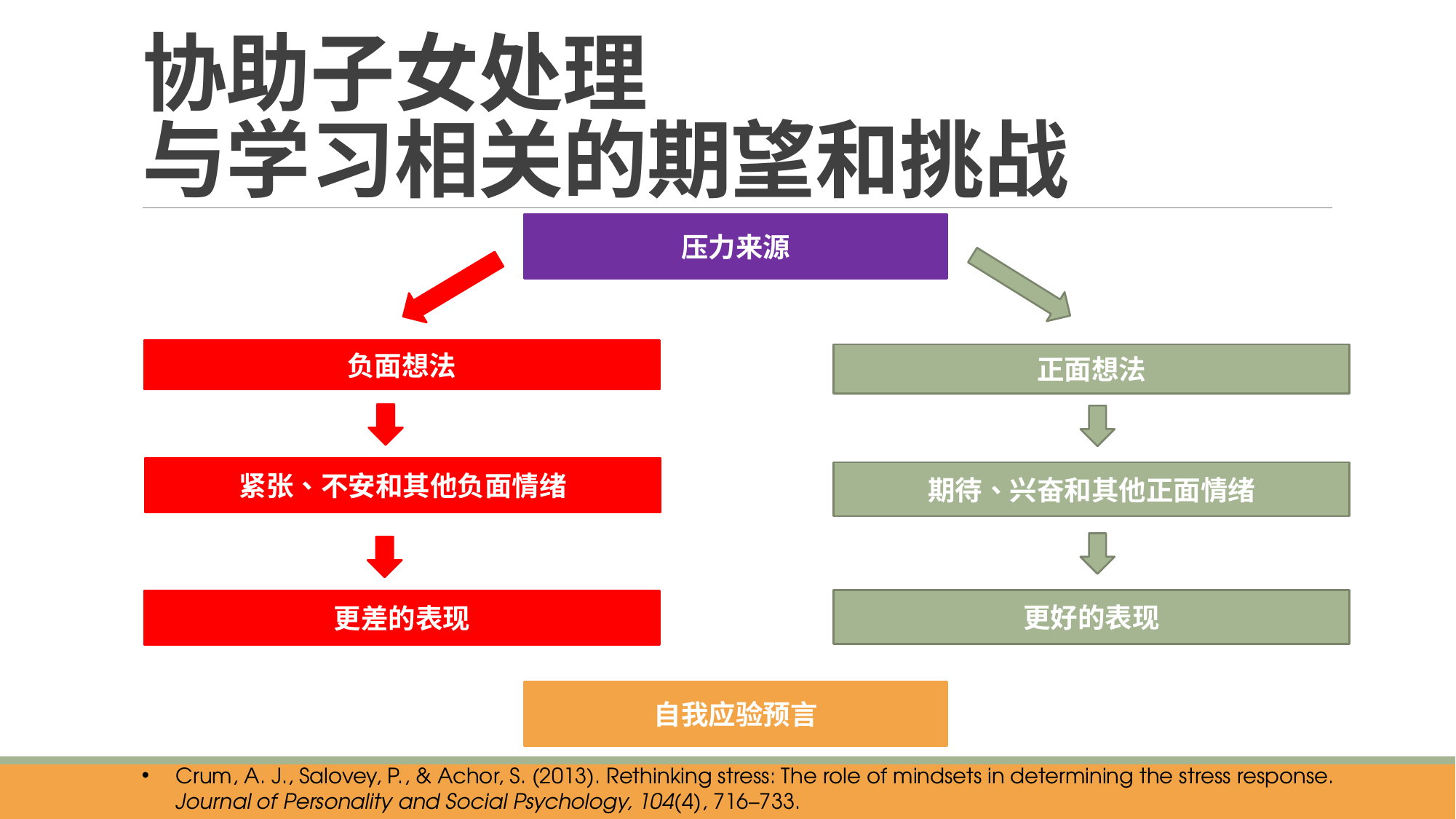

# 协助子女处理 与学习相关的期望和挑战
压力来源

负面想法
正面想法

紧张、不安和其他负面情绪
期待、兴奋和其他正面情绪

更好的表现
更差的表现
自我应验预言
Crum, A. J., Salovey, P., & Achor, S. (2013). Rethinking stress: The role of mindsets in determining the stress response. Journal of Personality and Social Psychology, 104(4), 716–733.